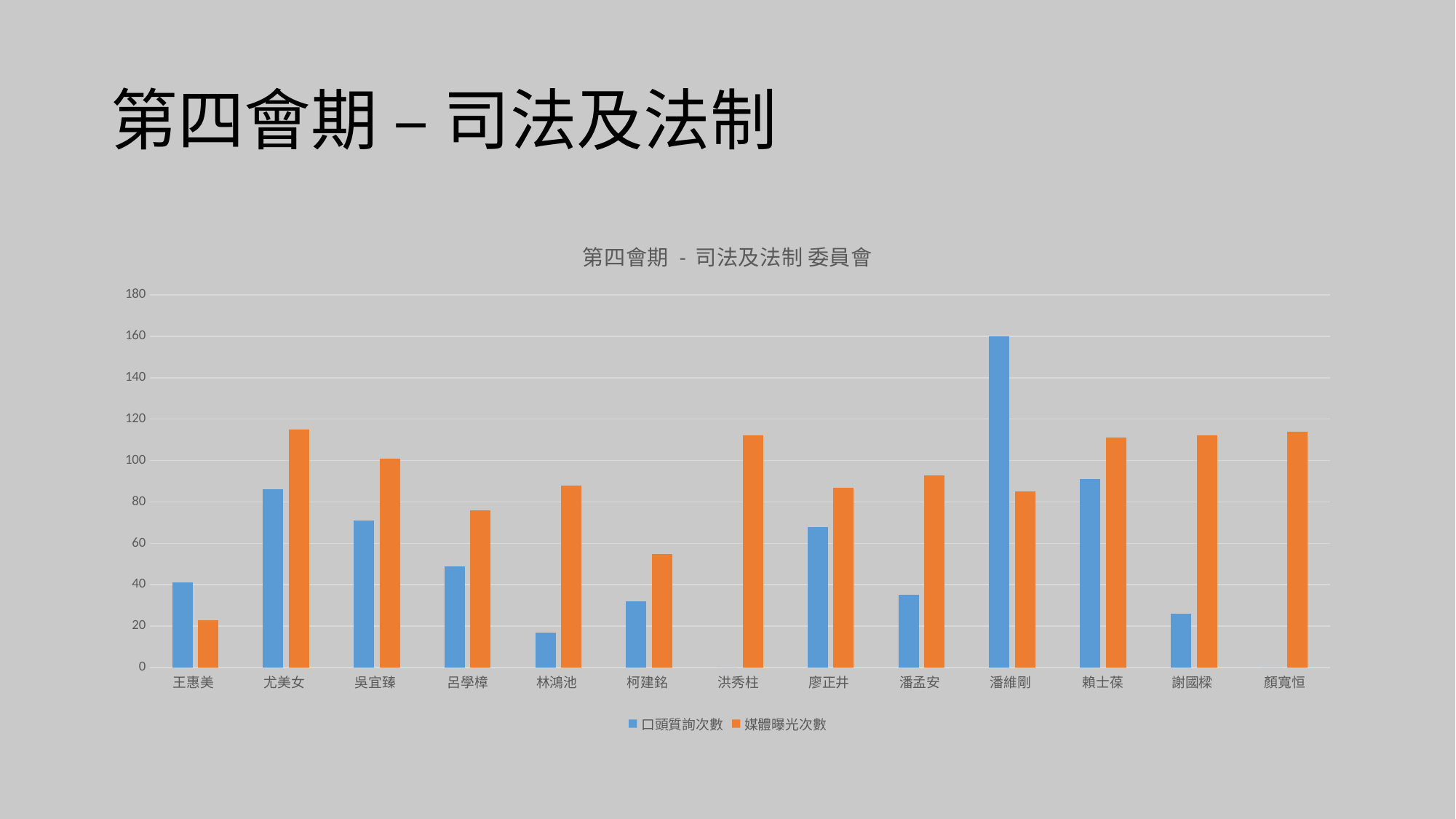

# 第四會期 – 司法及法制

### Chart: 第四會期 - 司法及法制 委員會

| Category | 口頭質詢次數 | 媒體曝光次數 |
|---|---|---|
| 王惠美  | 41.0 | 23.0 |
| 尤美女  | 86.0 | 115.0 |
| 吳宜臻  | 71.0 | 101.0 |
| 呂學樟 | 49.0 | 76.0 |
| 林鴻池  | 17.0 | 88.0 |
| 柯建銘  | 32.0 | 55.0 |
| 洪秀柱  | 0.0 | 112.0 |
| 廖正井  | 68.0 | 87.0 |
| 潘孟安  | 35.0 | 93.0 |
| 潘維剛  | 160.0 | 85.0 |
| 賴士葆 | 91.0 | 111.0 |
| 謝國樑  | 26.0 | 112.0 |
| 顏寬恒 | 0.0 | 114.0 |